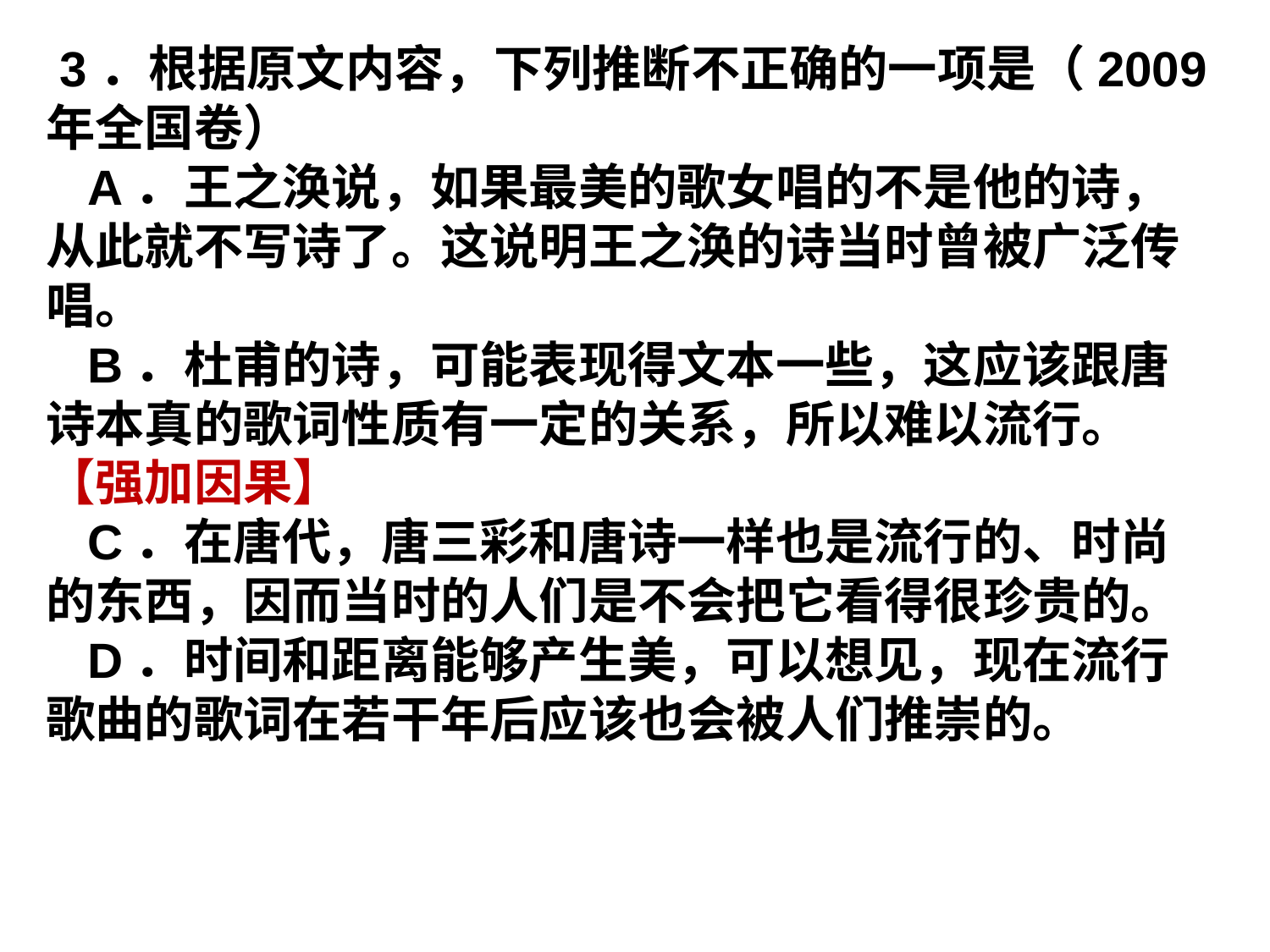

3．根据原文内容，下列推断不正确的一项是（2009年全国卷）
   A．王之涣说，如果最美的歌女唱的不是他的诗，从此就不写诗了。这说明王之涣的诗当时曾被广泛传唱。
   B．杜甫的诗，可能表现得文本一些，这应该跟唐诗本真的歌词性质有一定的关系，所以难以流行。【强加因果】
   C．在唐代，唐三彩和唐诗一样也是流行的、时尚的东西，因而当时的人们是不会把它看得很珍贵的。
   D．时间和距离能够产生美，可以想见，现在流行歌曲的歌词在若干年后应该也会被人们推崇的。